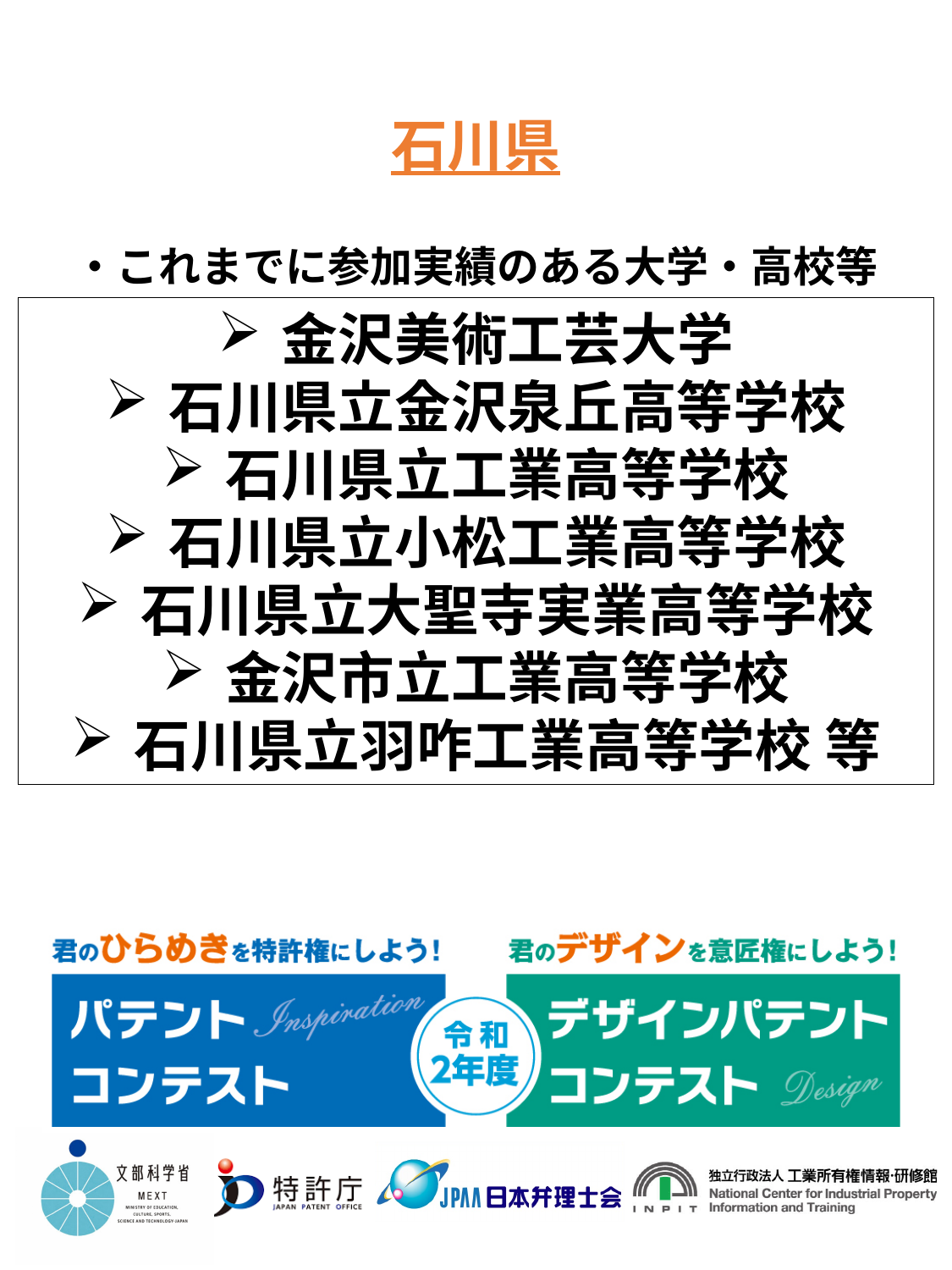

石川県
・これまでに参加実績のある大学・高校等
金沢美術工芸大学
石川県立金沢泉丘高等学校
石川県立工業高等学校
石川県立小松工業高等学校
石川県立大聖寺実業高等学校
金沢市立工業高等学校
石川県立羽咋工業高等学校 等